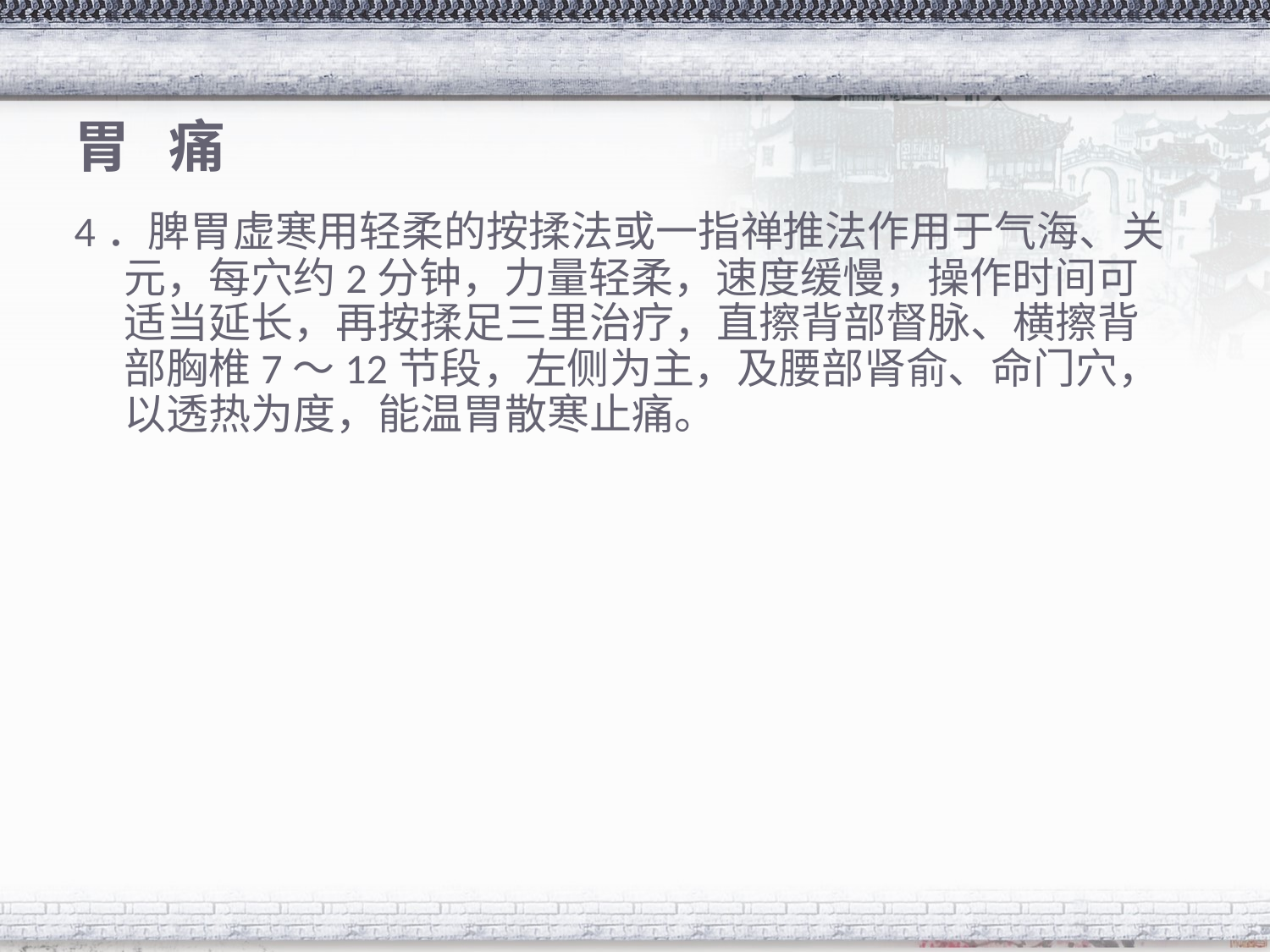

# 胃   痛
4．脾胃虚寒用轻柔的按揉法或一指禅推法作用于气海、关元，每穴约2分钟，力量轻柔，速度缓慢，操作时间可适当延长，再按揉足三里治疗，直擦背部督脉、横擦背部胸椎7～12节段，左侧为主，及腰部肾俞、命门穴，以透热为度，能温胃散寒止痛。